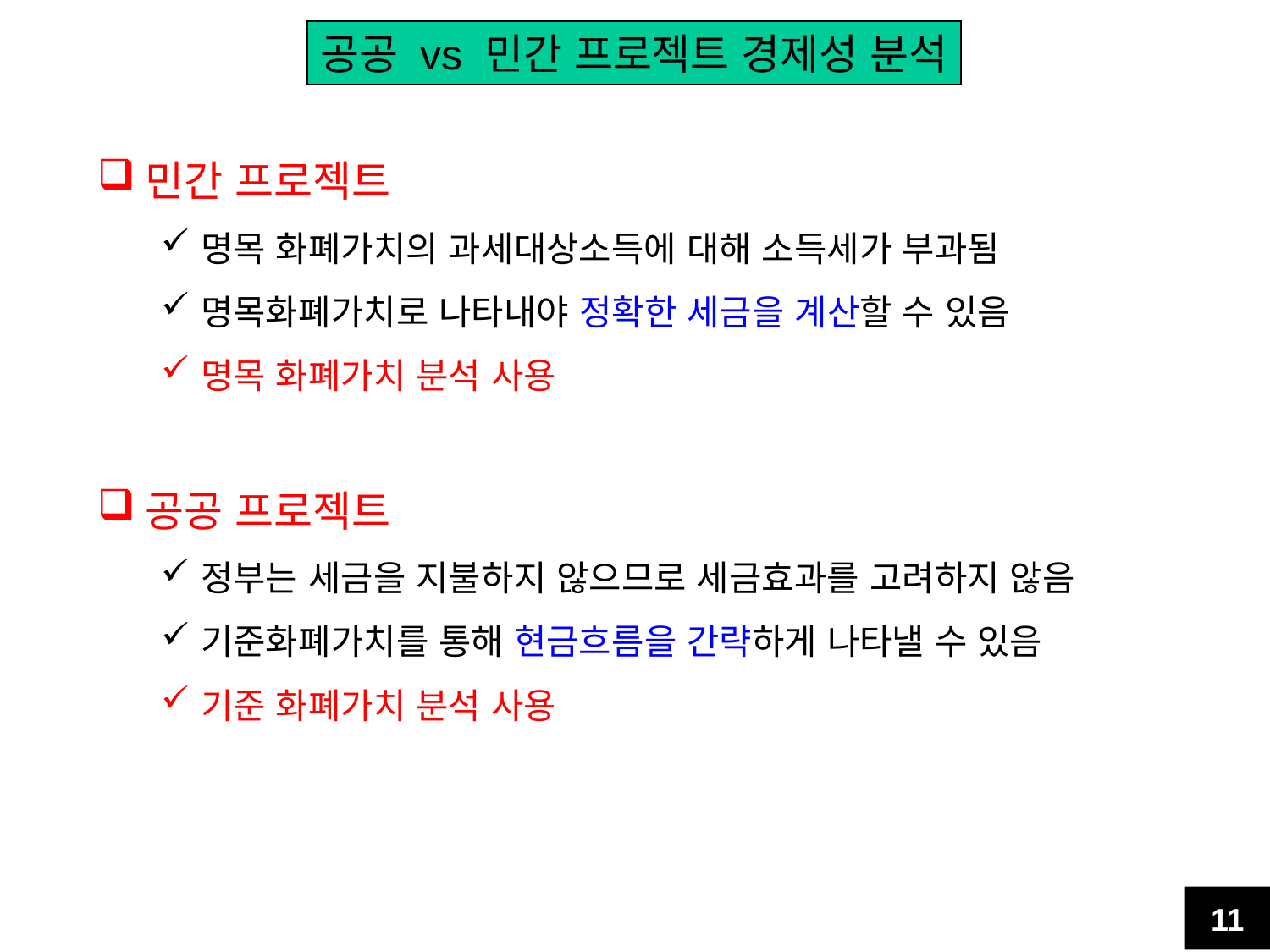

공공 vs 민간 프로젝트 경제성 분석
민간 프로젝트
명목 화폐가치의 과세대상소득에 대해 소득세가 부과됨
명목화폐가치로 나타내야 정확한 세금을 계산할 수 있음
명목 화폐가치 분석 사용

공공 프로젝트
정부는 세금을 지불하지 않으므로 세금효과를 고려하지 않음
기준화폐가치를 통해 현금흐름을 간략하게 나타낼 수 있음
기준 화폐가치 분석 사용

11